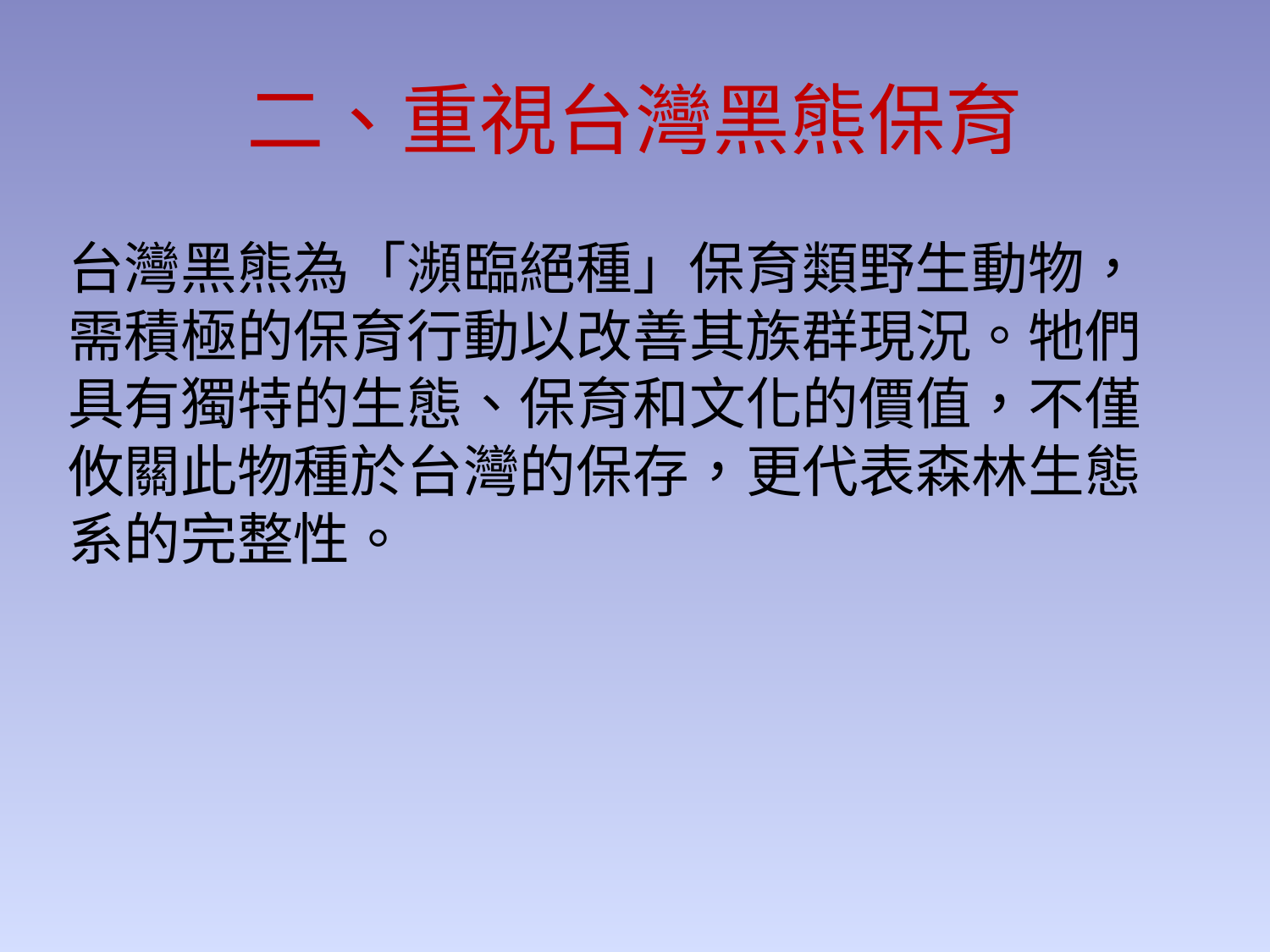

# 二、重視台灣黑熊保育
台灣黑熊為「瀕臨絕種」保育類野生動物，需積極的保育行動以改善其族群現況。牠們具有獨特的生態、保育和文化的價值，不僅攸關此物種於台灣的保存，更代表森林生態系的完整性。